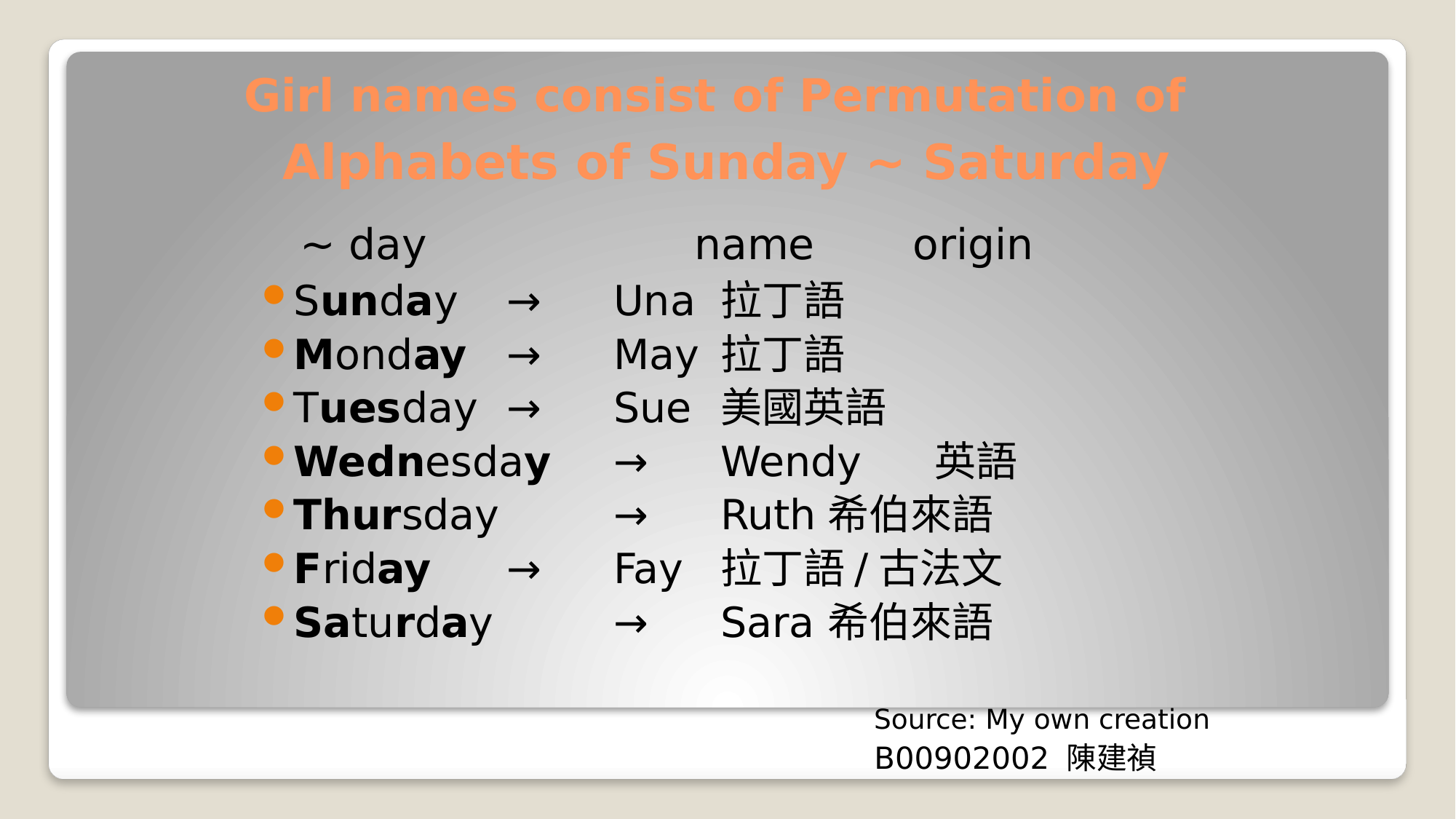

# Girl names consist of Permutation of
Alphabets of Sunday ~ Saturday
~ day		     name	     origin
Sunday  	→	Una		拉丁語
Monday  	→	May		拉丁語
Tuesday  	→	Sue		美國英語
Wednesday 	→	Wendy	英語
Thursday 	→	Ruth		希伯來語
Friday 		→	Fay		拉丁語/古法文
Saturday 	→	Sara		希伯來語
Source: My own creation
B00902002 陳建禎